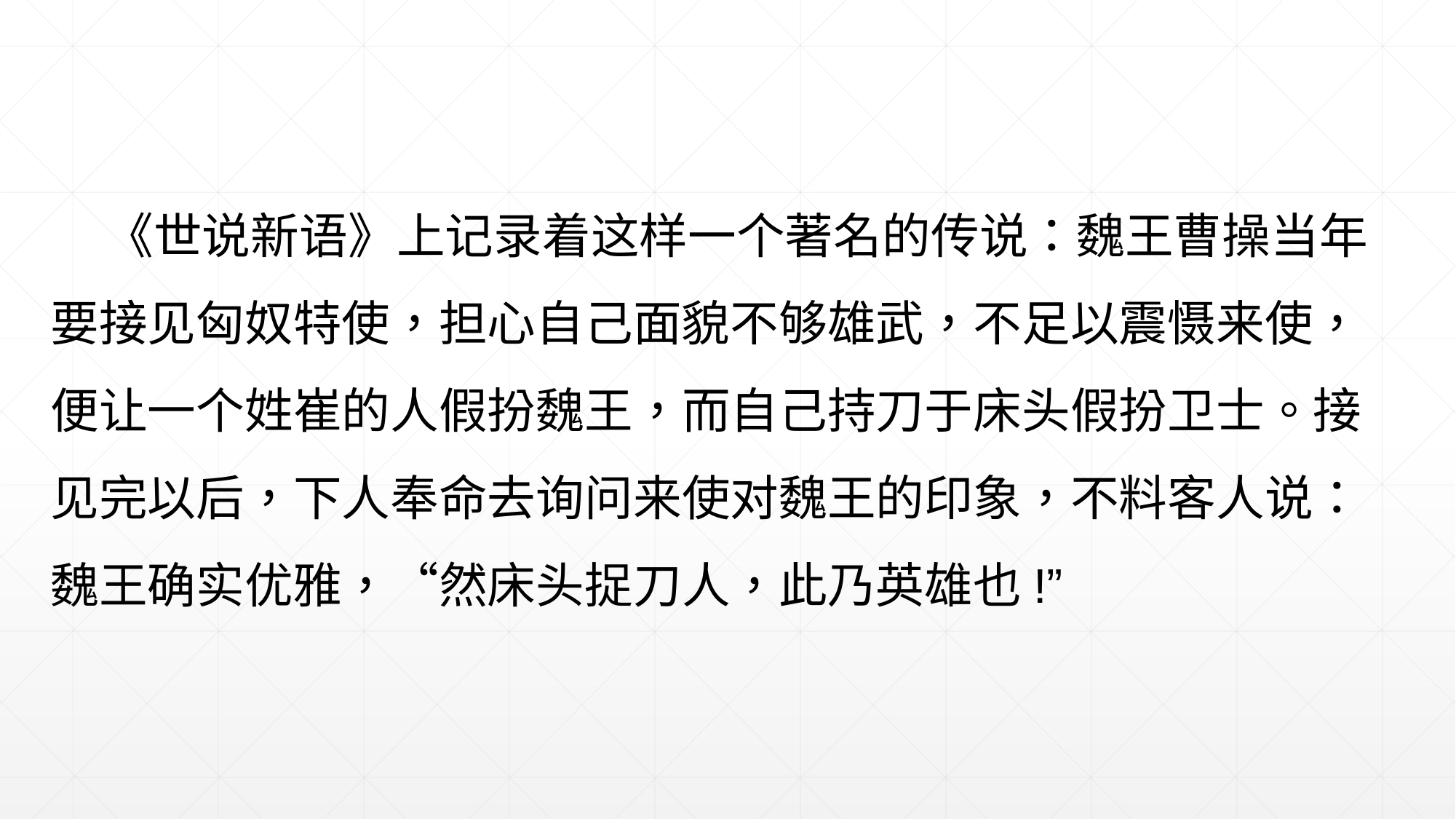

《世说新语》上记录着这样一个著名的传说：魏王曹操当年要接见匈奴特使，担心自己面貌不够雄武，不足以震慑来使，便让一个姓崔的人假扮魏王，而自己持刀于床头假扮卫士。接见完以后，下人奉命去询问来使对魏王的印象，不料客人说：魏王确实优雅，“然床头捉刀人，此乃英雄也!”